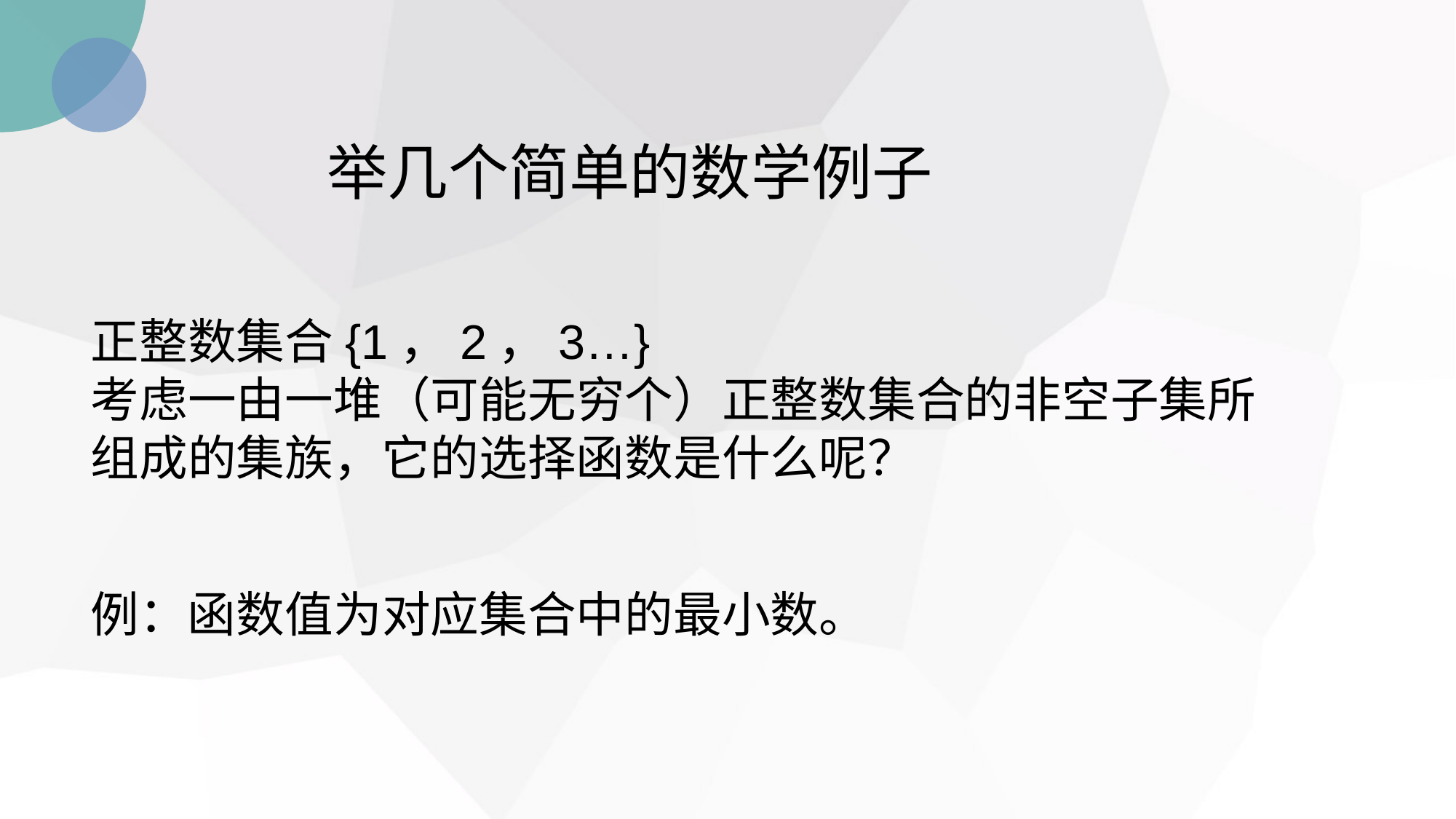

举几个简单的数学例子
正整数集合{1，2，3…}
考虑一由一堆（可能无穷个）正整数集合的非空子集所组成的集族，它的选择函数是什么呢？
例：函数值为对应集合中的最小数。